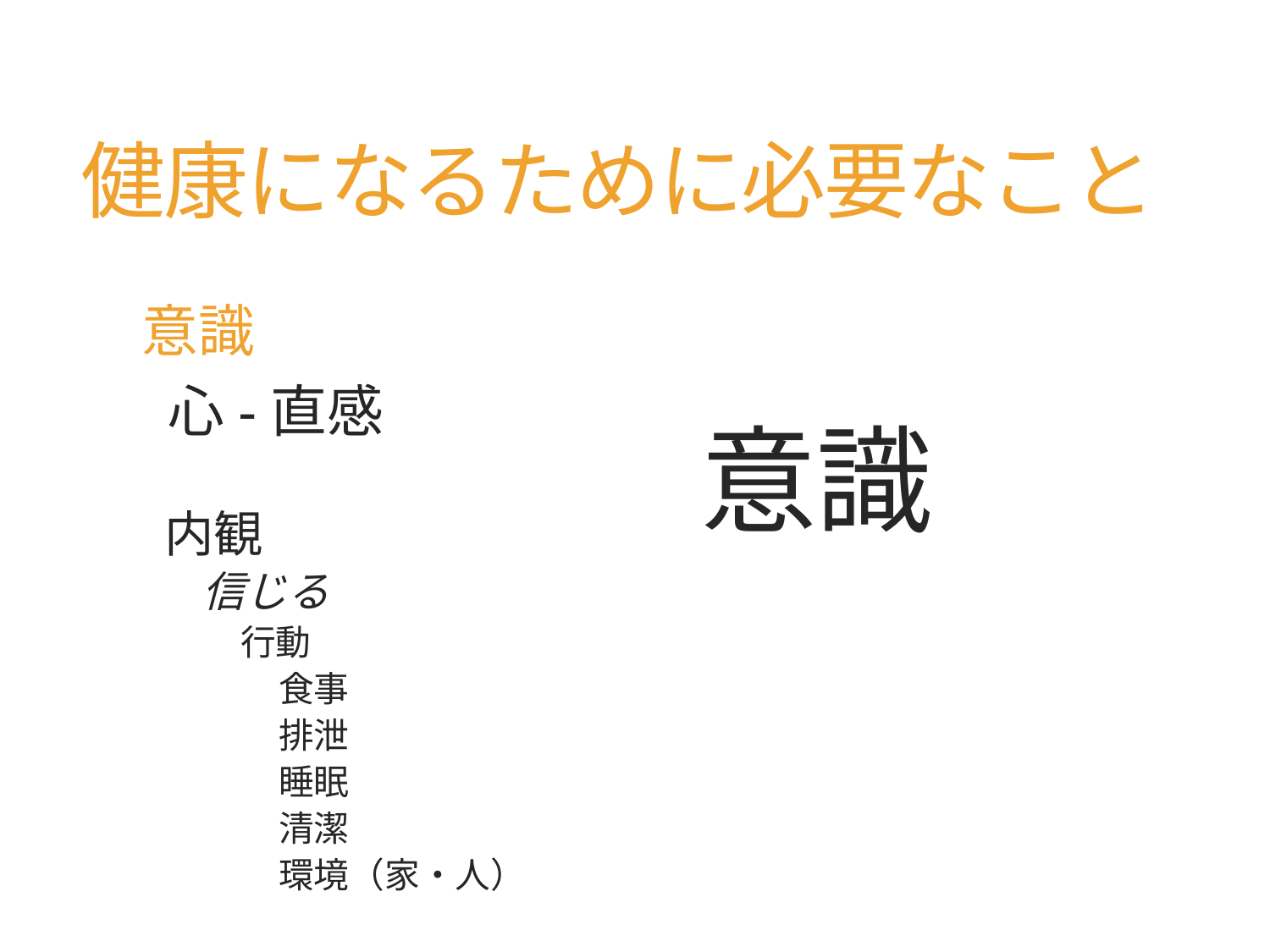

# 健康になるために必要なこと
意識
 心-直感
内観
信じる
行動
食事
排泄
睡眠
清潔
環境（家・人）
意識